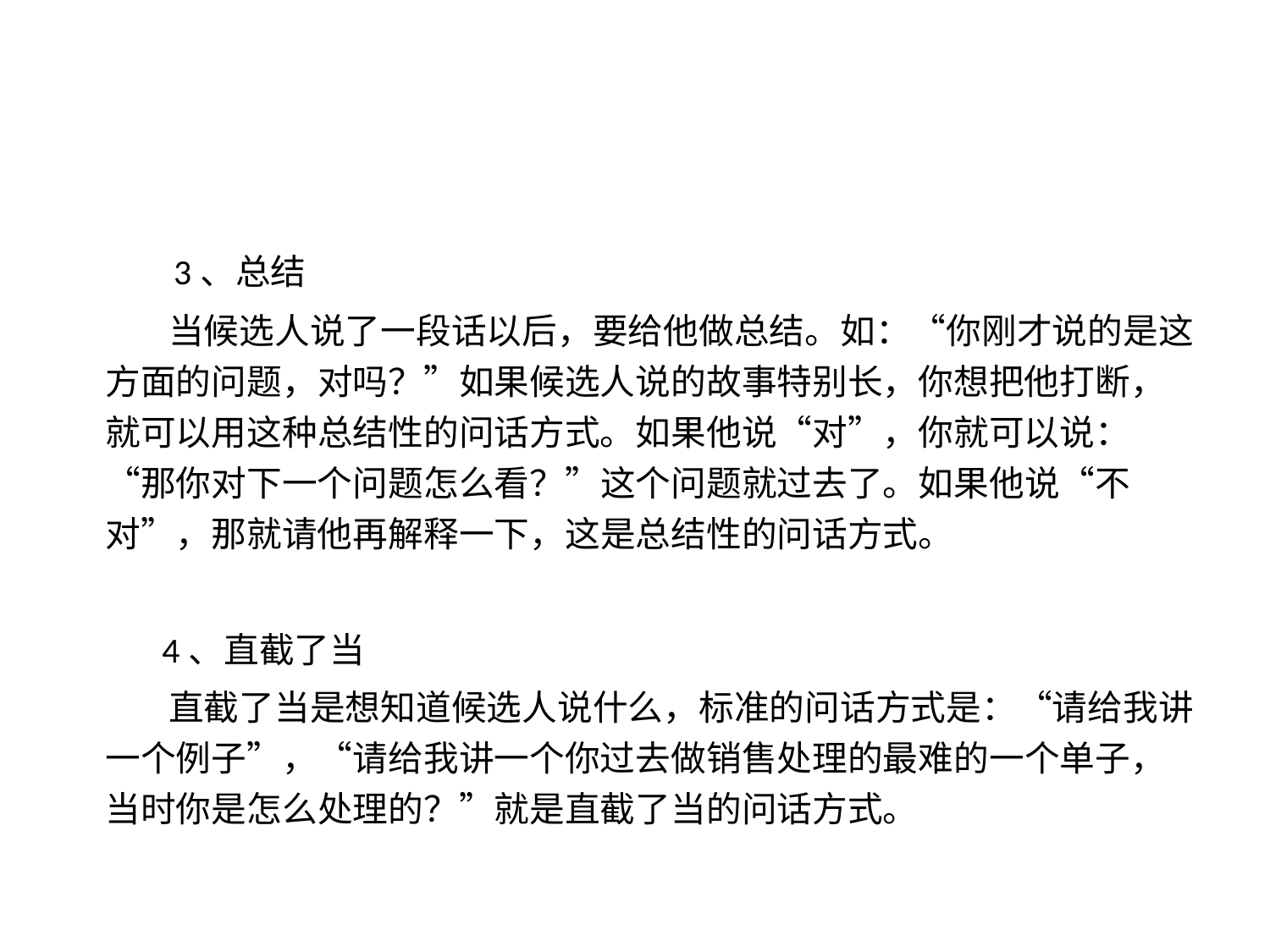

3、总结
        当候选人说了一段话以后，要给他做总结。如：“你刚才说的是这方面的问题，对吗？”如果候选人说的故事特别长，你想把他打断，就可以用这种总结性的问话方式。如果他说“对”，你就可以说：“那你对下一个问题怎么看？”这个问题就过去了。如果他说“不对”，那就请他再解释一下，这是总结性的问话方式。

        4、直截了当
        直截了当是想知道候选人说什么，标准的问话方式是：“请给我讲一个例子”，“请给我讲一个你过去做销售处理的最难的一个单子，当时你是怎么处理的？”就是直截了当的问话方式。